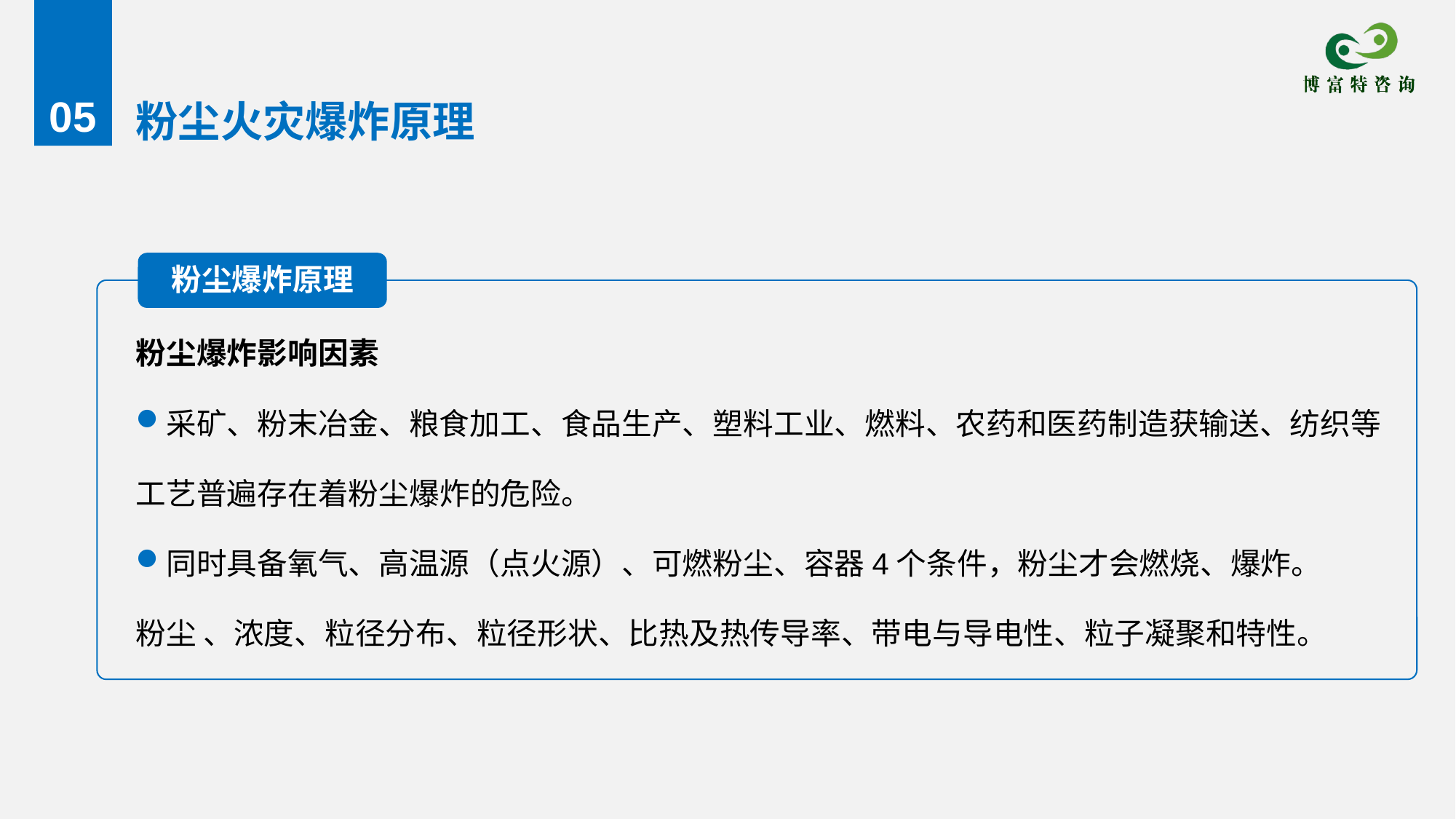

05
# 粉尘火灾爆炸原理

粉尘爆炸原理

粉尘爆炸影响因素
采矿、粉末冶金、粮食加工、食品生产、塑料工业、燃料、农药和医药制造获输送、纺织等
工艺普遍存在着粉尘爆炸的危险。
同时具备氧气、高温源（点火源）、可燃粉尘、容器4个条件，粉尘才会燃烧、爆炸。
粉尘 、浓度、粒径分布、粒径形状、比热及热传导率、带电与导电性、粒子凝聚和特性。